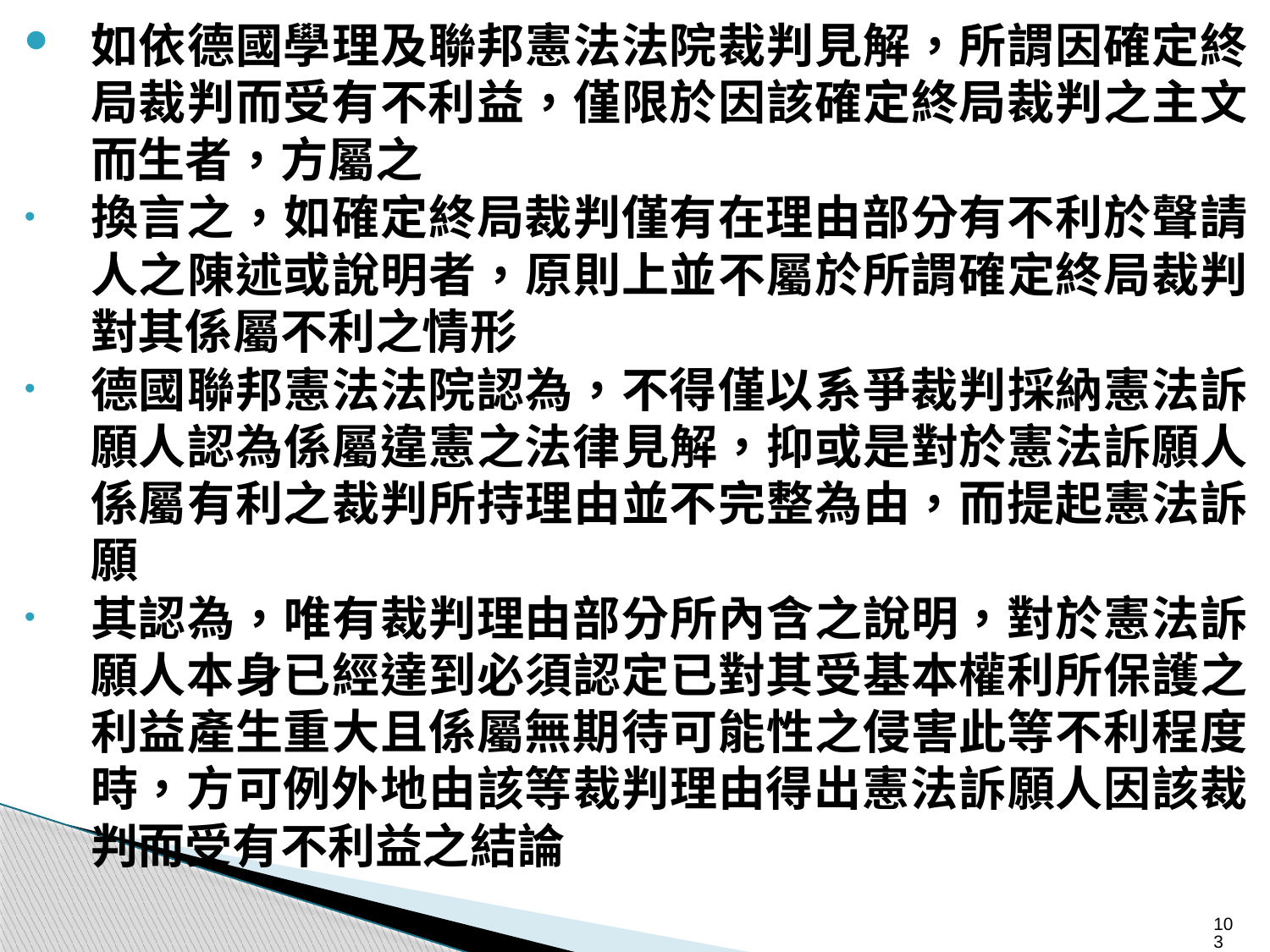

如依德國學理及聯邦憲法法院裁判見解，所謂因確定終局裁判而受有不利益，僅限於因該確定終局裁判之主文而生者，方屬之
換言之，如確定終局裁判僅有在理由部分有不利於聲請人之陳述或說明者，原則上並不屬於所謂確定終局裁判對其係屬不利之情形
德國聯邦憲法法院認為，不得僅以系爭裁判採納憲法訴願人認為係屬違憲之法律見解，抑或是對於憲法訴願人係屬有利之裁判所持理由並不完整為由，而提起憲法訴願
其認為，唯有裁判理由部分所內含之說明，對於憲法訴願人本身已經達到必須認定已對其受基本權利所保護之利益產生重大且係屬無期待可能性之侵害此等不利程度時，方可例外地由該等裁判理由得出憲法訴願人因該裁判而受有不利益之結論

103